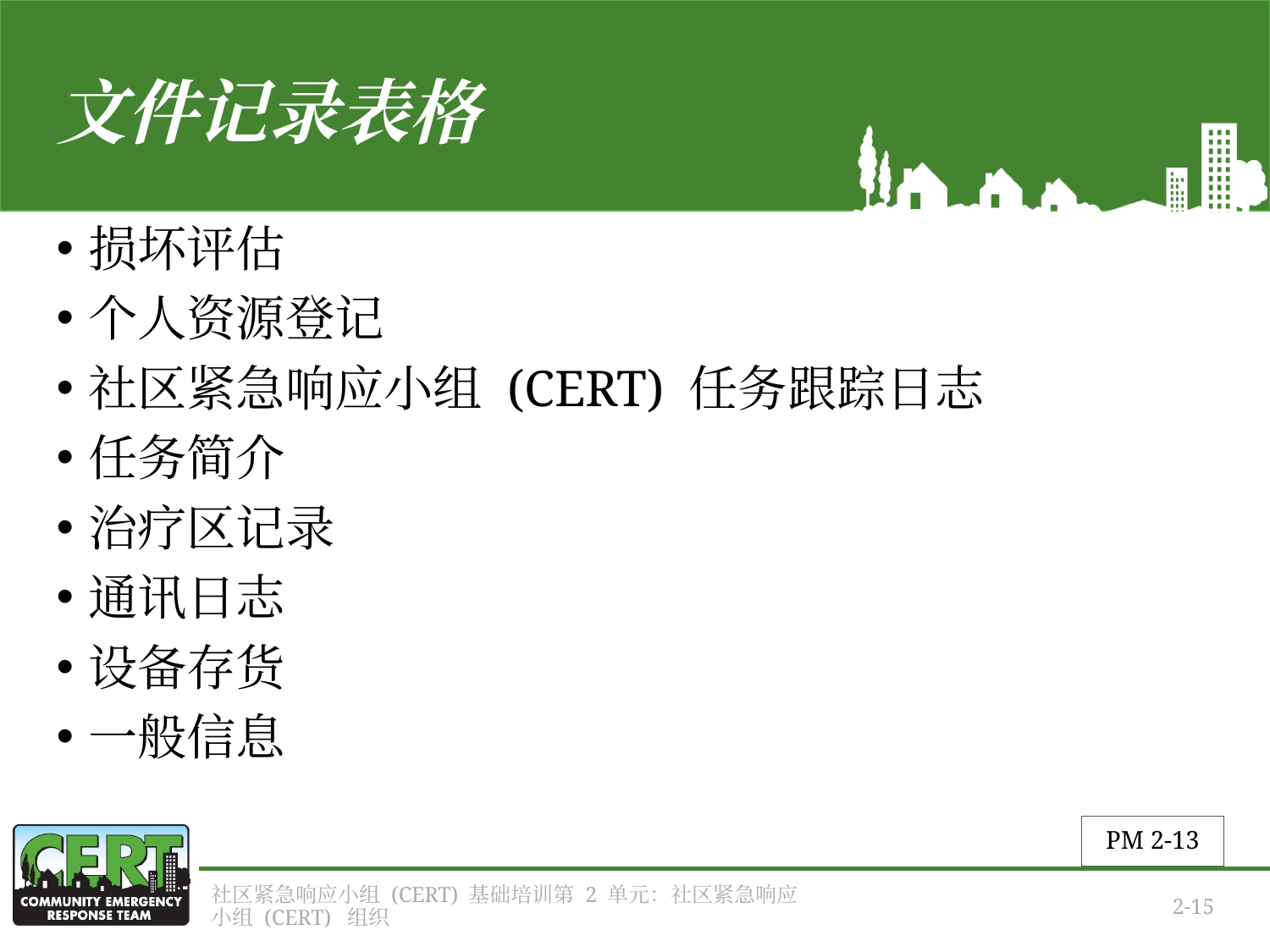

# 文件记录表格
损坏评估
个人资源登记
社区紧急响应小组 (CERT) 任务跟踪日志
任务简介
治疗区记录
通讯日志
设备存货
一般信息
PM 2-13
社区紧急响应小组 (CERT) 基础培训第 2 单元：社区紧急响应小组 (CERT)  组织
2-15